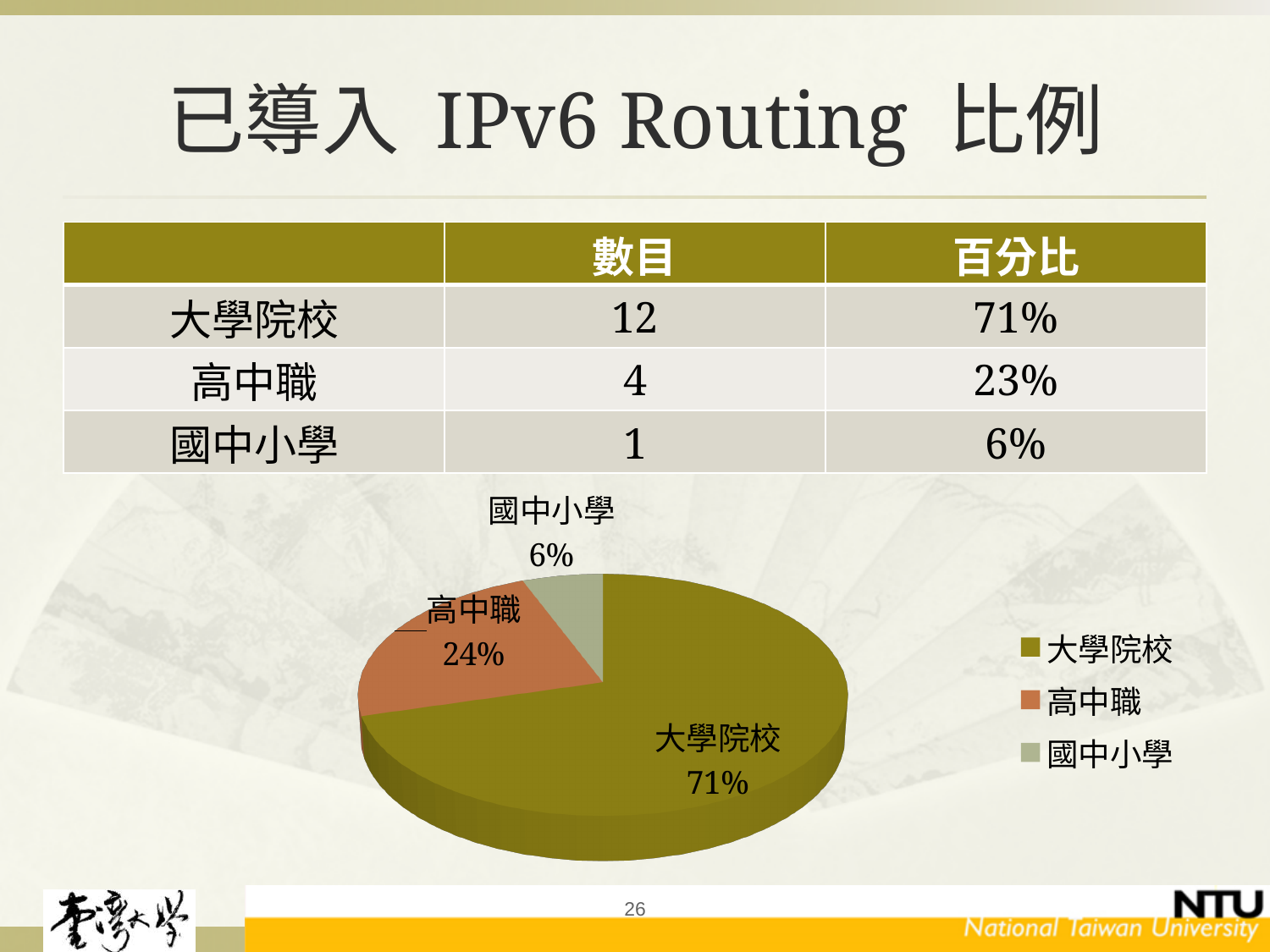

# 已導入 IPv6 Routing 比例
|  | 數目 | 百分比 |
| --- | --- | --- |
| 大學院校 | 12 | 71% |
| 高中職 | 4 | 23% |
| 國中小學 | 1 | 6% |

[unsupported chart]

26